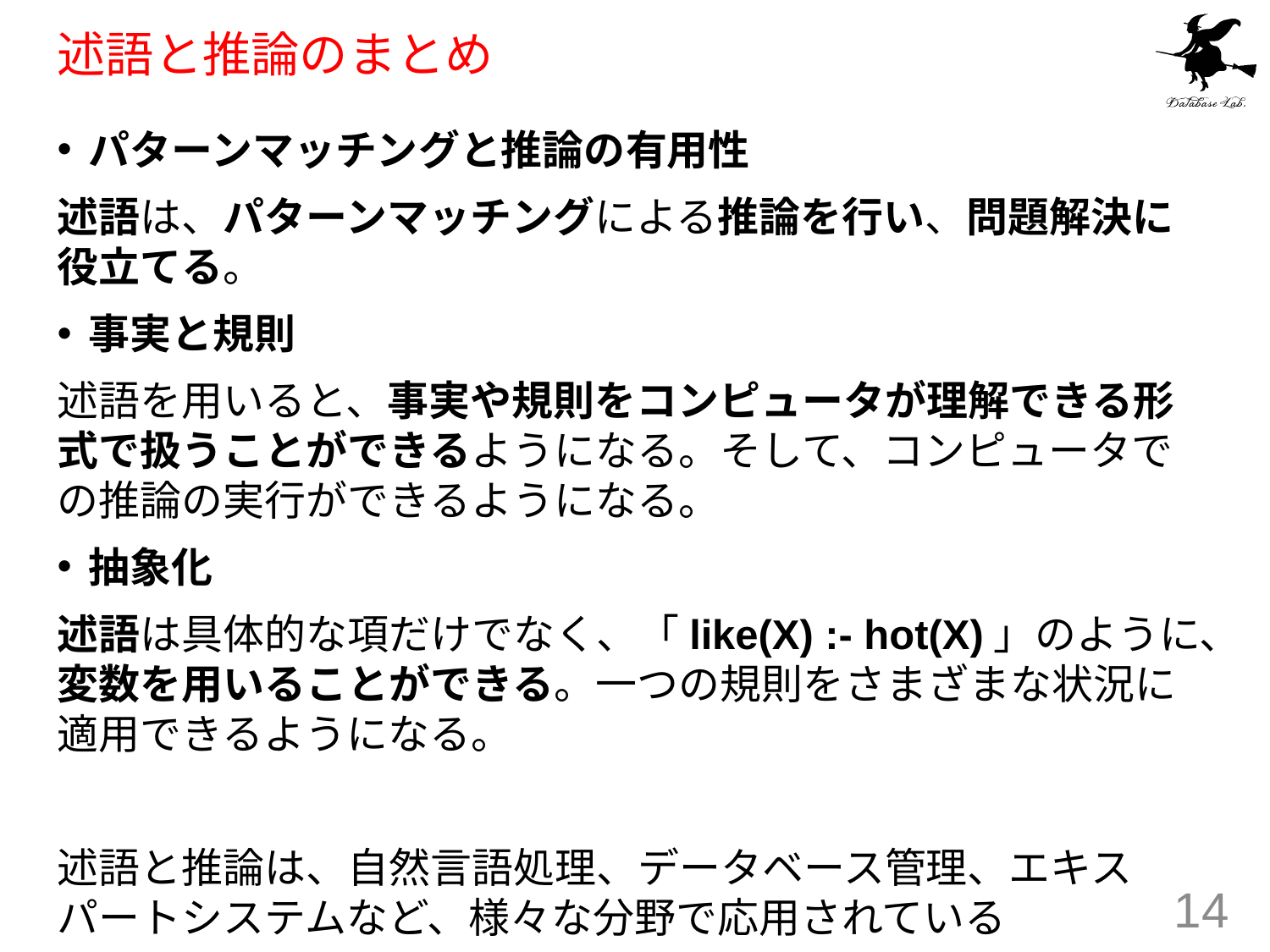

# 述語と推論のまとめ
パターンマッチングと推論の有用性
述語は、パターンマッチングによる推論を行い、問題解決に役立てる。
事実と規則
述語を用いると、事実や規則をコンピュータが理解できる形式で扱うことができるようになる。そして、コンピュータでの推論の実行ができるようになる。
抽象化
述語は具体的な項だけでなく、「like(X) :- hot(X)」のように、変数を用いることができる。一つの規則をさまざまな状況に適用できるようになる。

述語と推論は、自然言語処理、データベース管理、エキスパートシステムなど、様々な分野で応用されている
14